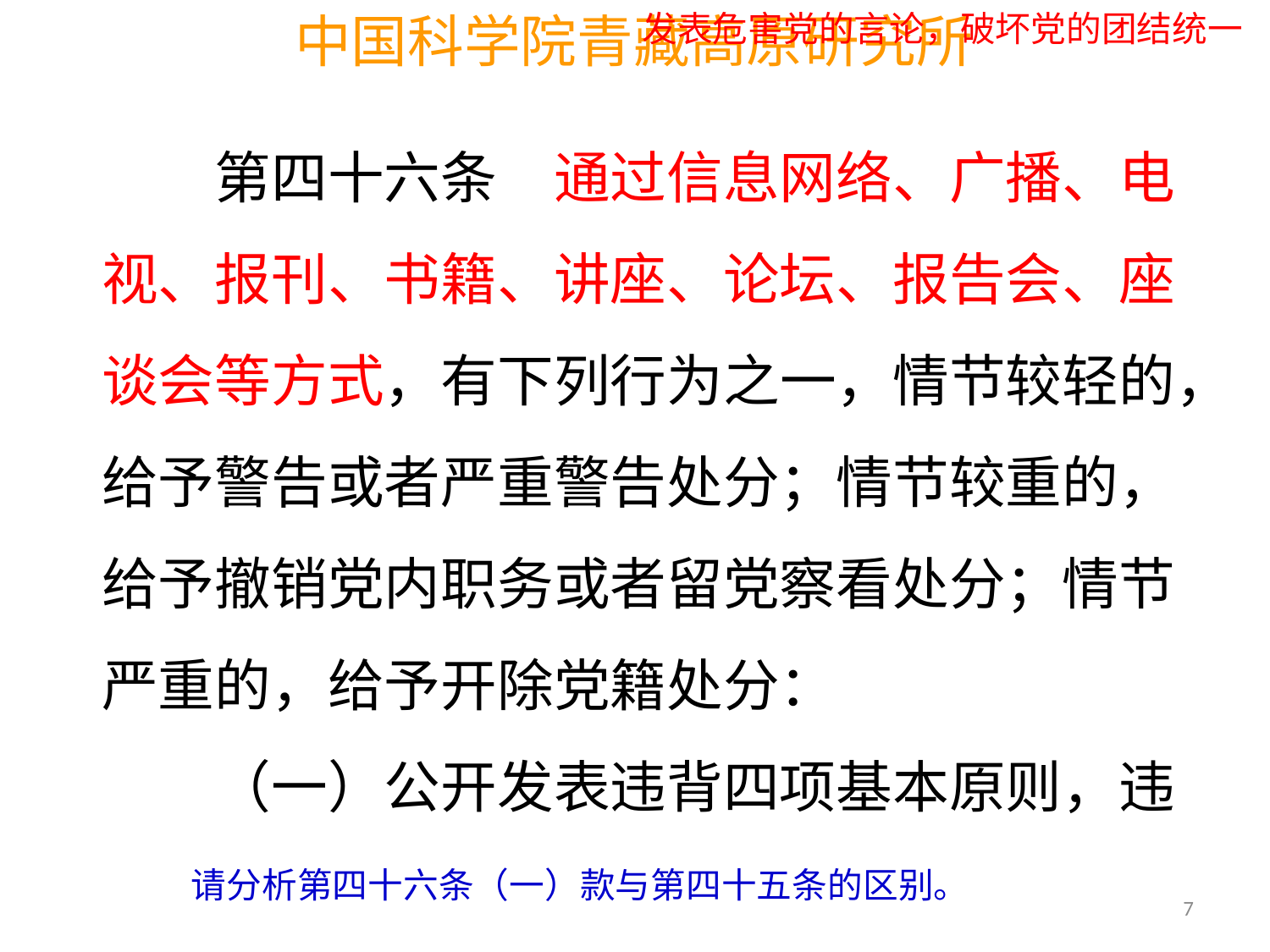

发表危害党的言论，破坏党的团结统一
　　第四十六条　通过信息网络、广播、电视、报刊、书籍、讲座、论坛、报告会、座谈会等方式，有下列行为之一，情节较轻的，给予警告或者严重警告处分；情节较重的，给予撤销党内职务或者留党察看处分；情节严重的，给予开除党籍处分：
　　（一）公开发表违背四项基本原则，违
    请分析第四十六条（一）款与第四十五条的区别。
7